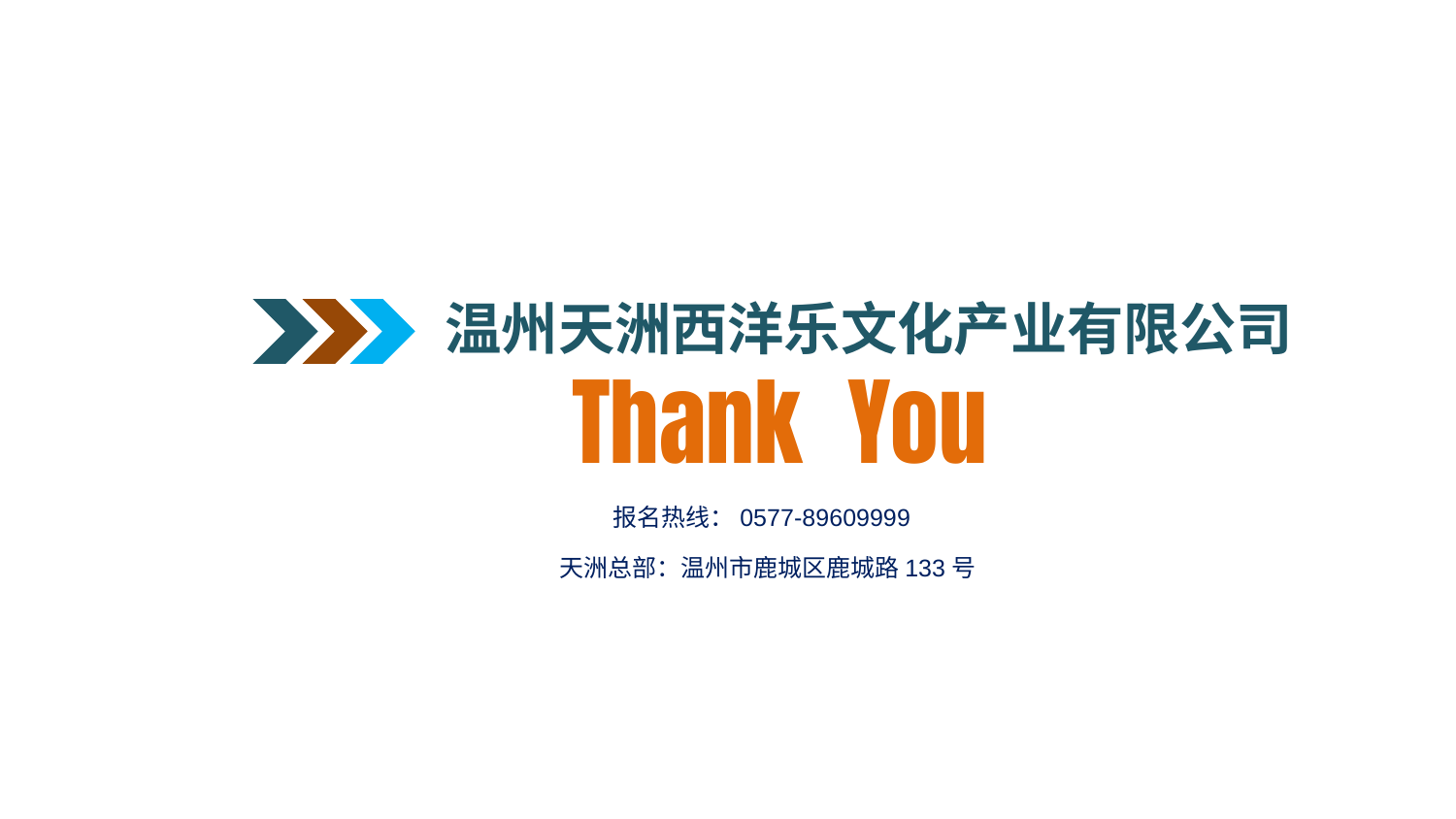

温州天洲西洋乐文化产业有限公司

Thank  You
报名热线：0577-89609999
天洲总部：温州市鹿城区鹿城路133号
36